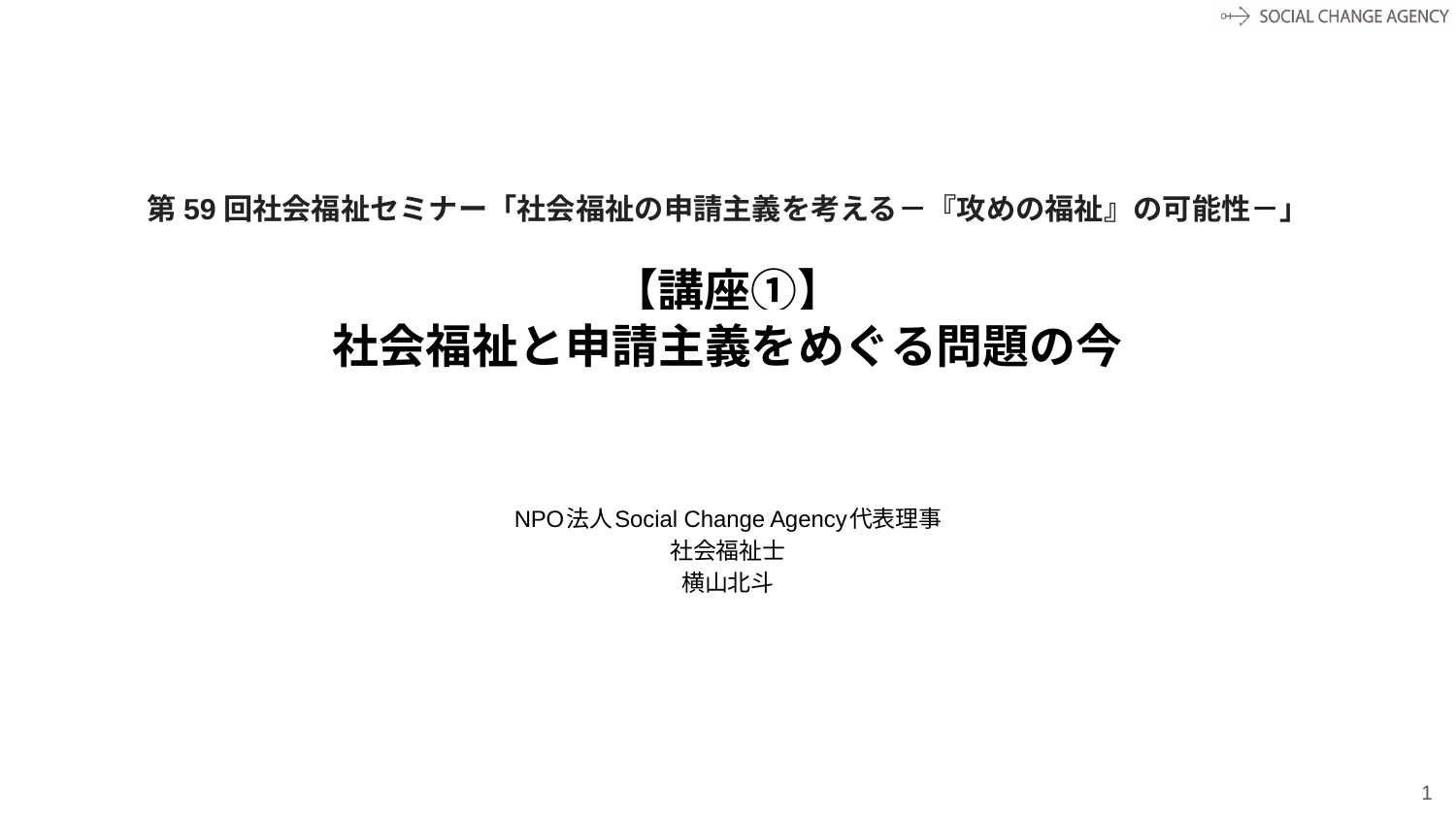

# 第59回社会福祉セミナー「社会福祉の申請主義を考える－『攻めの福祉』の可能性－」

【講座①】
社会福祉と申請主義をめぐる問題の今
NPO法人Social Change Agency代表理事
社会福祉士
横山北斗
1